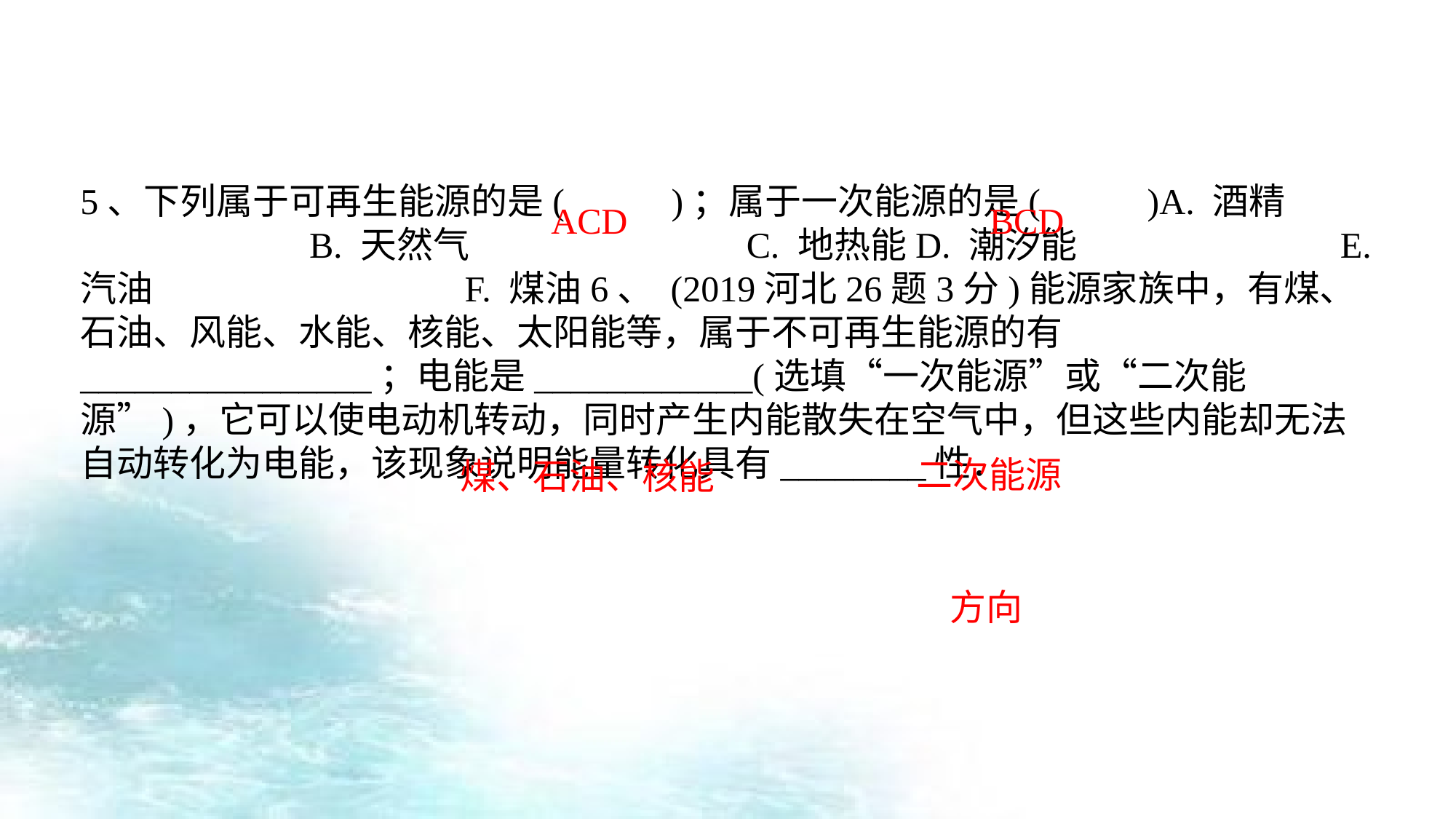

5、下列属于可再生能源的是(　  　)；属于一次能源的是(　  　)A. 酒精　　                     　　B. 天然气　　               　　C. 地热能D. 潮汐能                               E. 汽油                                     F. 煤油6、 (2019河北26题3分)能源家族中，有煤、石油、风能、水能、核能、太阳能等，属于不可再生能源的有________________；电能是____________(选填“一次能源”或“二次能源”)，它可以使电动机转动，同时产生内能散失在空气中，但这些内能却无法自动转化为电能，该现象说明能量转化具有________性．

ACD
BCD
二次能源
煤、石油、核能
方向